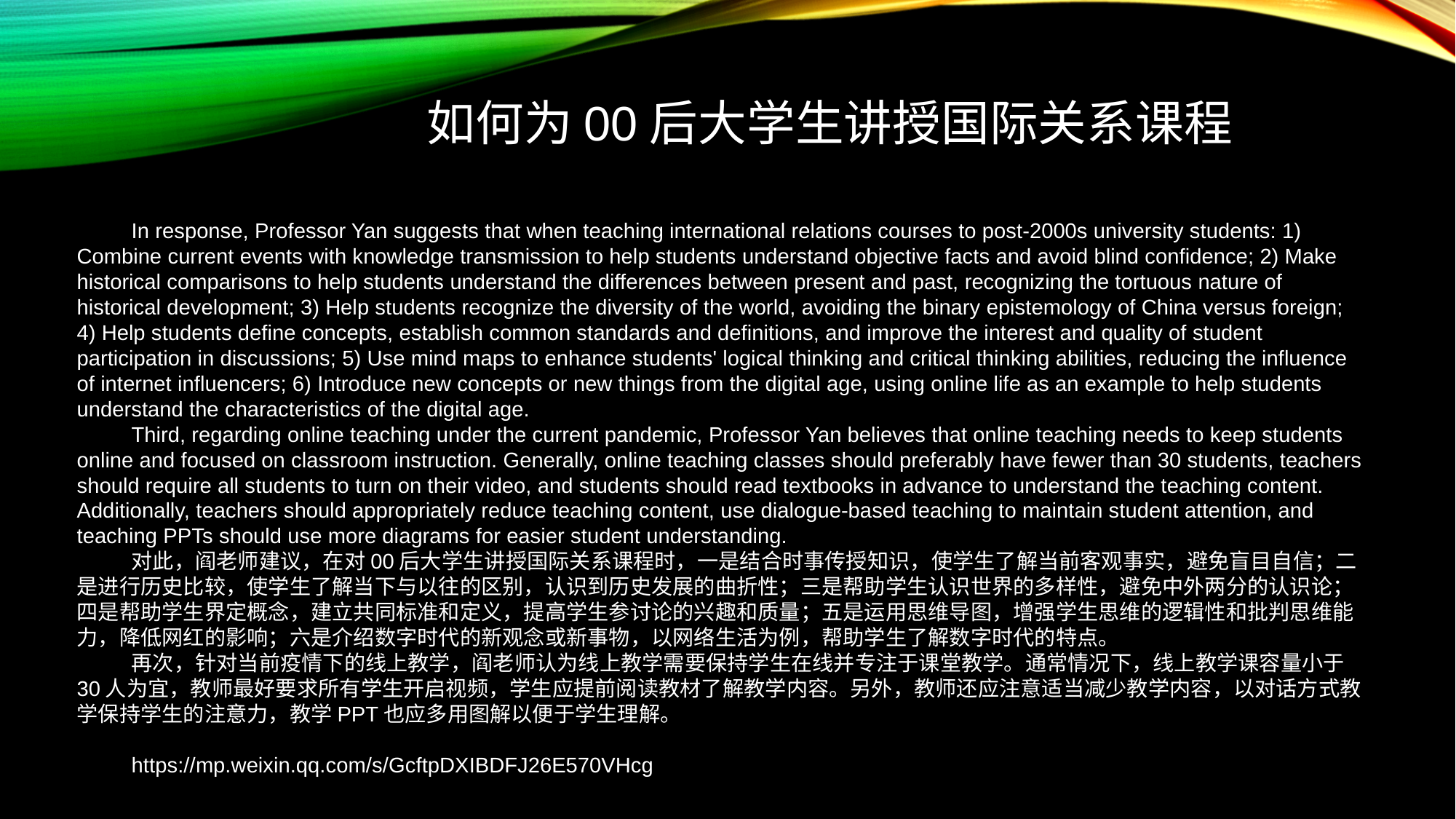

如何为00后大学生讲授国际关系课程
In response, Professor Yan suggests that when teaching international relations courses to post-2000s university students: 1) Combine current events with knowledge transmission to help students understand objective facts and avoid blind confidence; 2) Make historical comparisons to help students understand the differences between present and past, recognizing the tortuous nature of historical development; 3) Help students recognize the diversity of the world, avoiding the binary epistemology of China versus foreign; 4) Help students define concepts, establish common standards and definitions, and improve the interest and quality of student participation in discussions; 5) Use mind maps to enhance students' logical thinking and critical thinking abilities, reducing the influence of internet influencers; 6) Introduce new concepts or new things from the digital age, using online life as an example to help students understand the characteristics of the digital age.
Third, regarding online teaching under the current pandemic, Professor Yan believes that online teaching needs to keep students online and focused on classroom instruction. Generally, online teaching classes should preferably have fewer than 30 students, teachers should require all students to turn on their video, and students should read textbooks in advance to understand the teaching content. Additionally, teachers should appropriately reduce teaching content, use dialogue-based teaching to maintain student attention, and teaching PPTs should use more diagrams for easier student understanding.
对此，阎老师建议，在对00后大学生讲授国际关系课程时，一是结合时事传授知识，使学生了解当前客观事实，避免盲目自信；二是进行历史比较，使学生了解当下与以往的区别，认识到历史发展的曲折性；三是帮助学生认识世界的多样性，避免中外两分的认识论；四是帮助学生界定概念，建立共同标准和定义，提高学生参讨论的兴趣和质量；五是运用思维导图，增强学生思维的逻辑性和批判思维能力，降低网红的影响；六是介绍数字时代的新观念或新事物，以网络生活为例，帮助学生了解数字时代的特点。
再次，针对当前疫情下的线上教学，阎老师认为线上教学需要保持学生在线并专注于课堂教学。通常情况下，线上教学课容量小于30人为宜，教师最好要求所有学生开启视频，学生应提前阅读教材了解教学内容。另外，教师还应注意适当减少教学内容，以对话方式教学保持学生的注意力，教学PPT也应多用图解以便于学生理解。

https://mp.weixin.qq.com/s/GcftpDXIBDFJ26E570VHcg